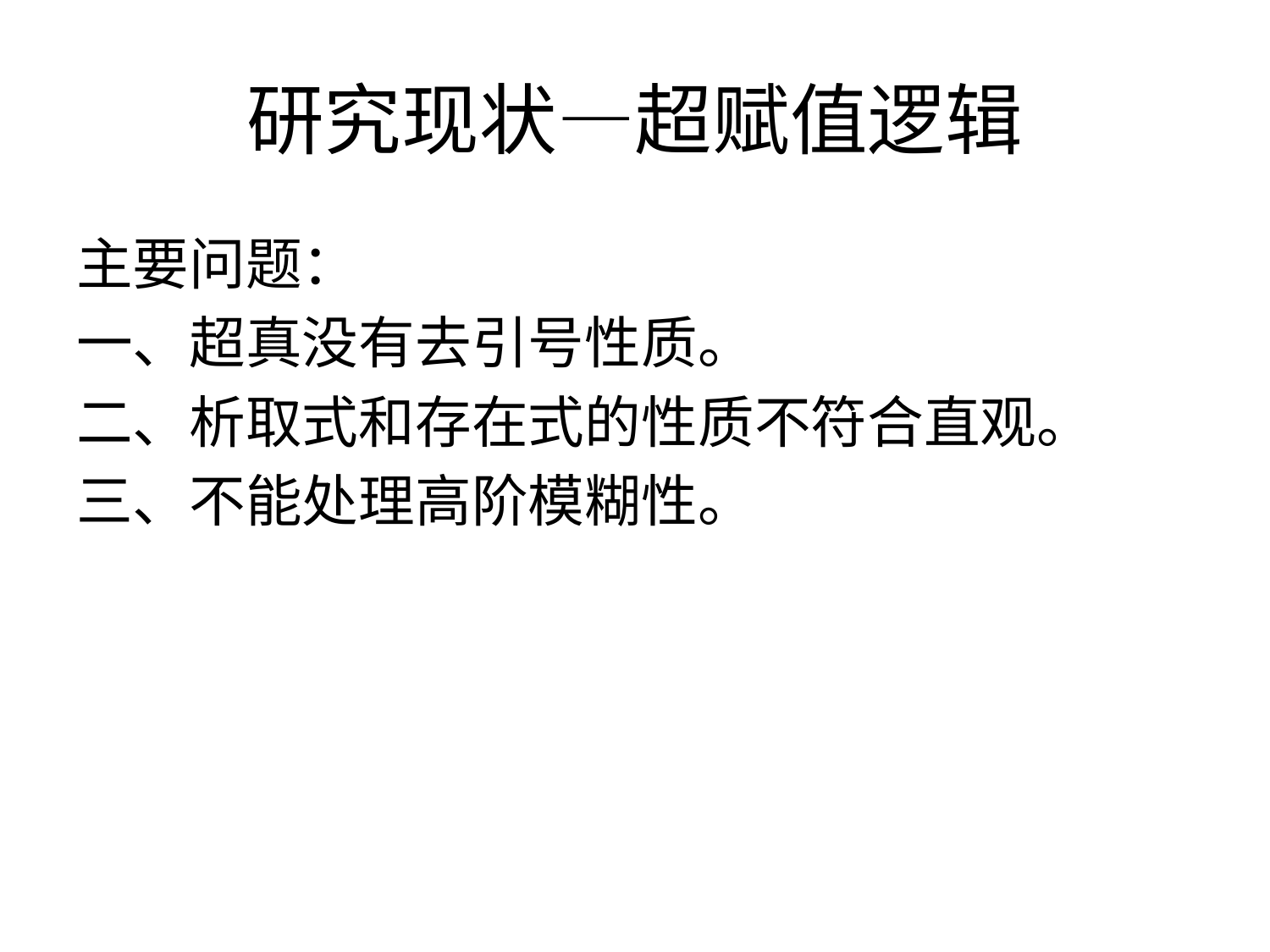

# 研究现状—超赋值逻辑
主要问题：
一、超真没有去引号性质。
二、析取式和存在式的性质不符合直观。
三、不能处理高阶模糊性。